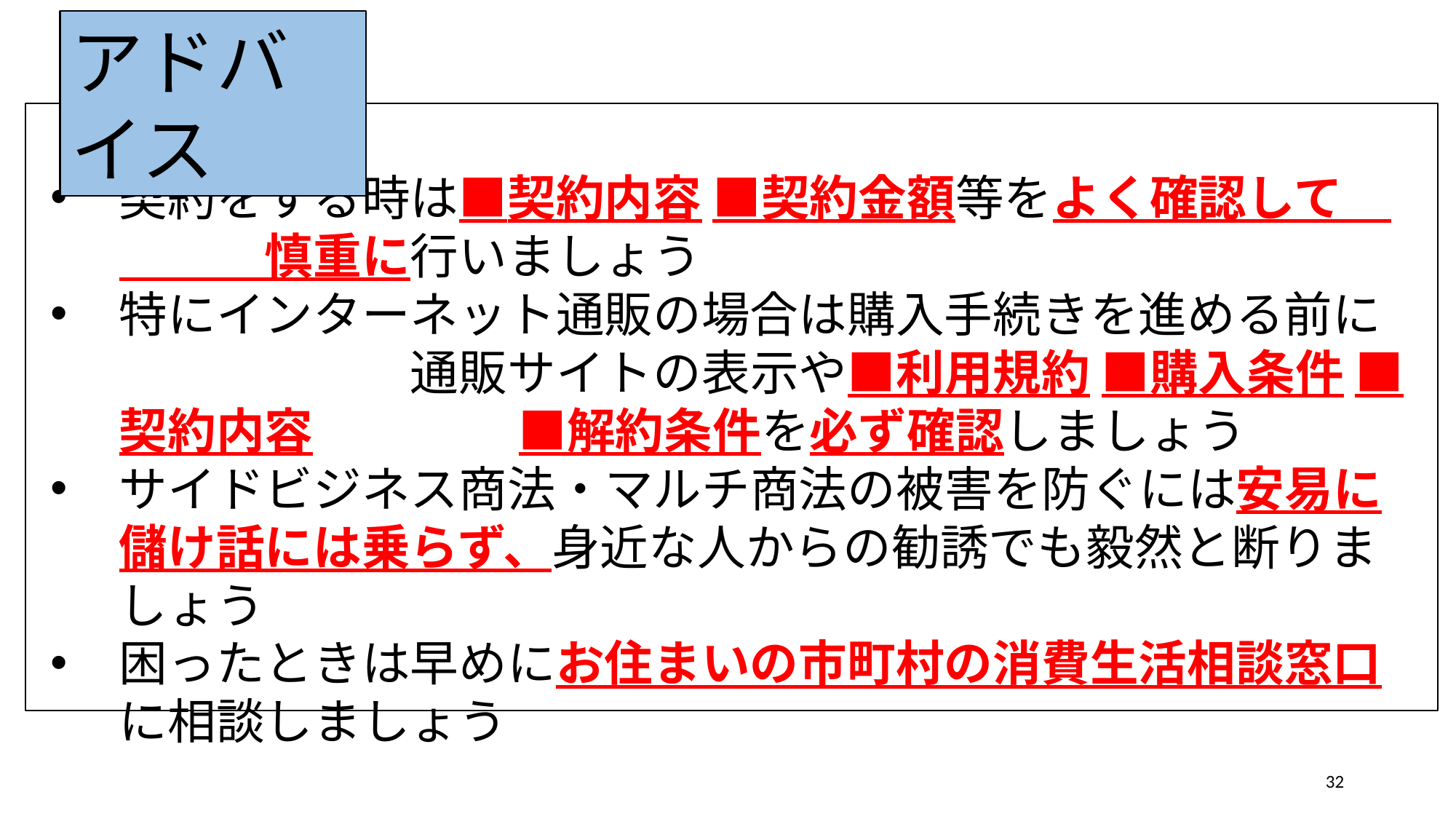

アドバイス

契約をする時は■契約内容 ■契約金額等をよく確認して　　　　慎重に行いましょう
特にインターネット通販の場合は購入手続きを進める前に　　　　　　通販サイトの表示や■利用規約 ■購入条件 ■契約内容 　　　　■解約条件を必ず確認しましょう
サイドビジネス商法・マルチ商法の被害を防ぐには安易に儲け話には乗らず、身近な人からの勧誘でも毅然と断りましょう
困ったときは早めにお住まいの市町村の消費生活相談窓口に相談しましょう
32